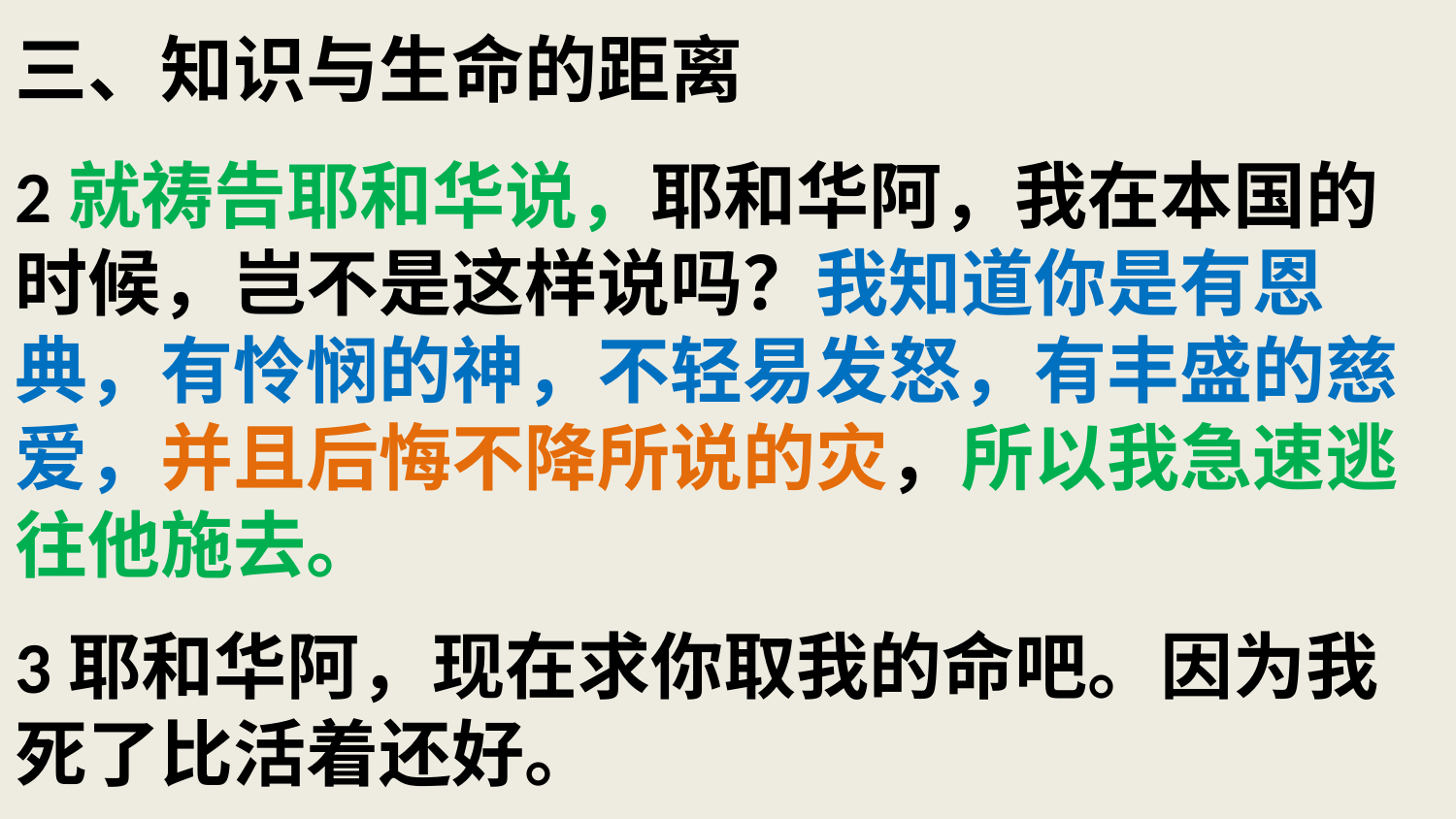

# 三、知识与生命的距离 2就祷告耶和华说，耶和华阿，我在本国的时候，岂不是这样说吗？我知道你是有恩典，有怜悯的神，不轻易发怒，有丰盛的慈爱，并且后悔不降所说的灾，所以我急速逃往他施去。 3耶和华阿，现在求你取我的命吧。因为我死了比活着还好。